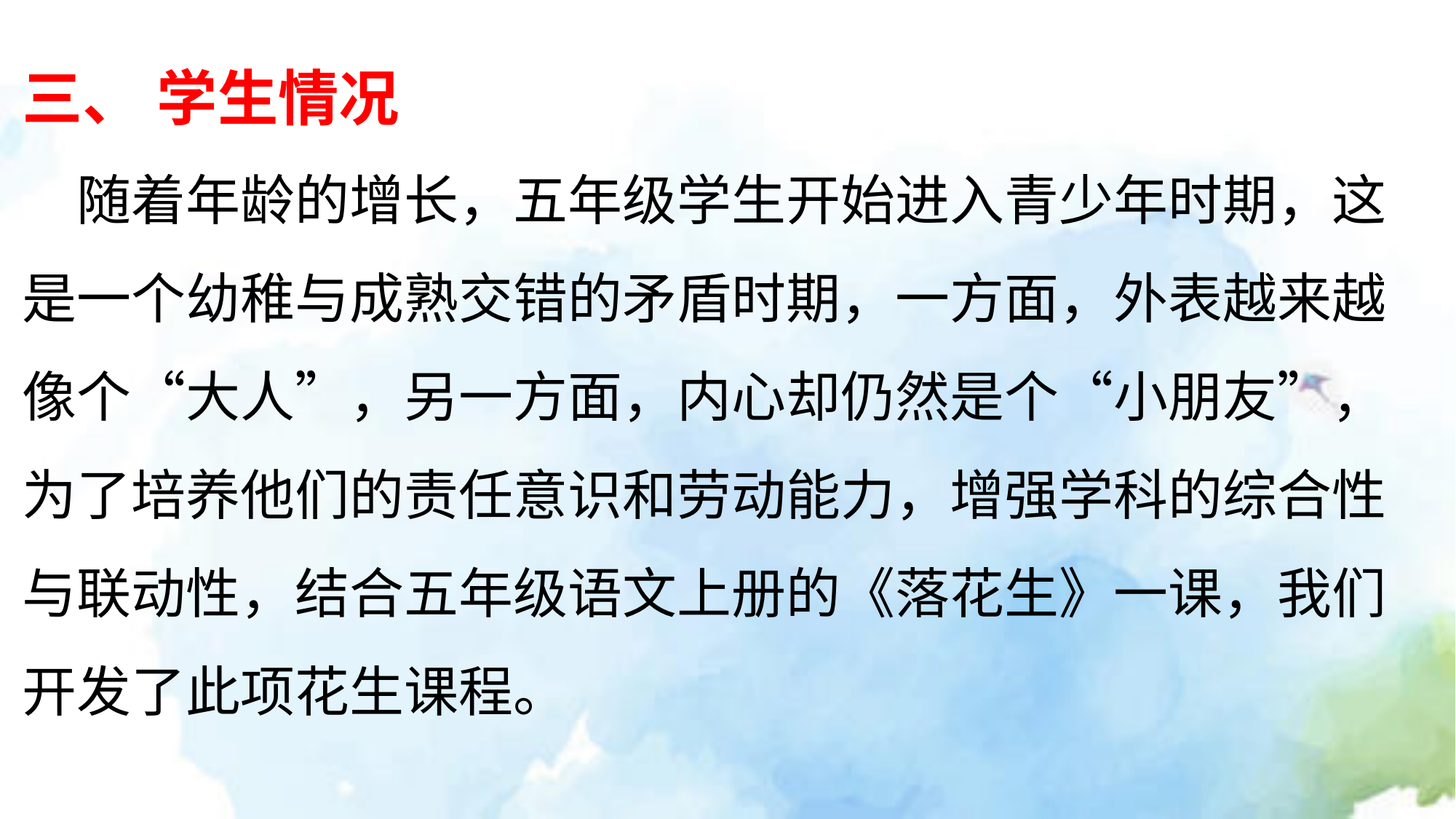

三、 学生情况
随着年龄的增长，五年级学生开始进入青少年时期，这是一个幼稚与成熟交错的矛盾时期，一方面，外表越来越像个“大人”，另一方面，内心却仍然是个“小朋友”，为了培养他们的责任意识和劳动能力，增强学科的综合性与联动性，结合五年级语文上册的《落花生》一课，我们开发了此项花生课程。